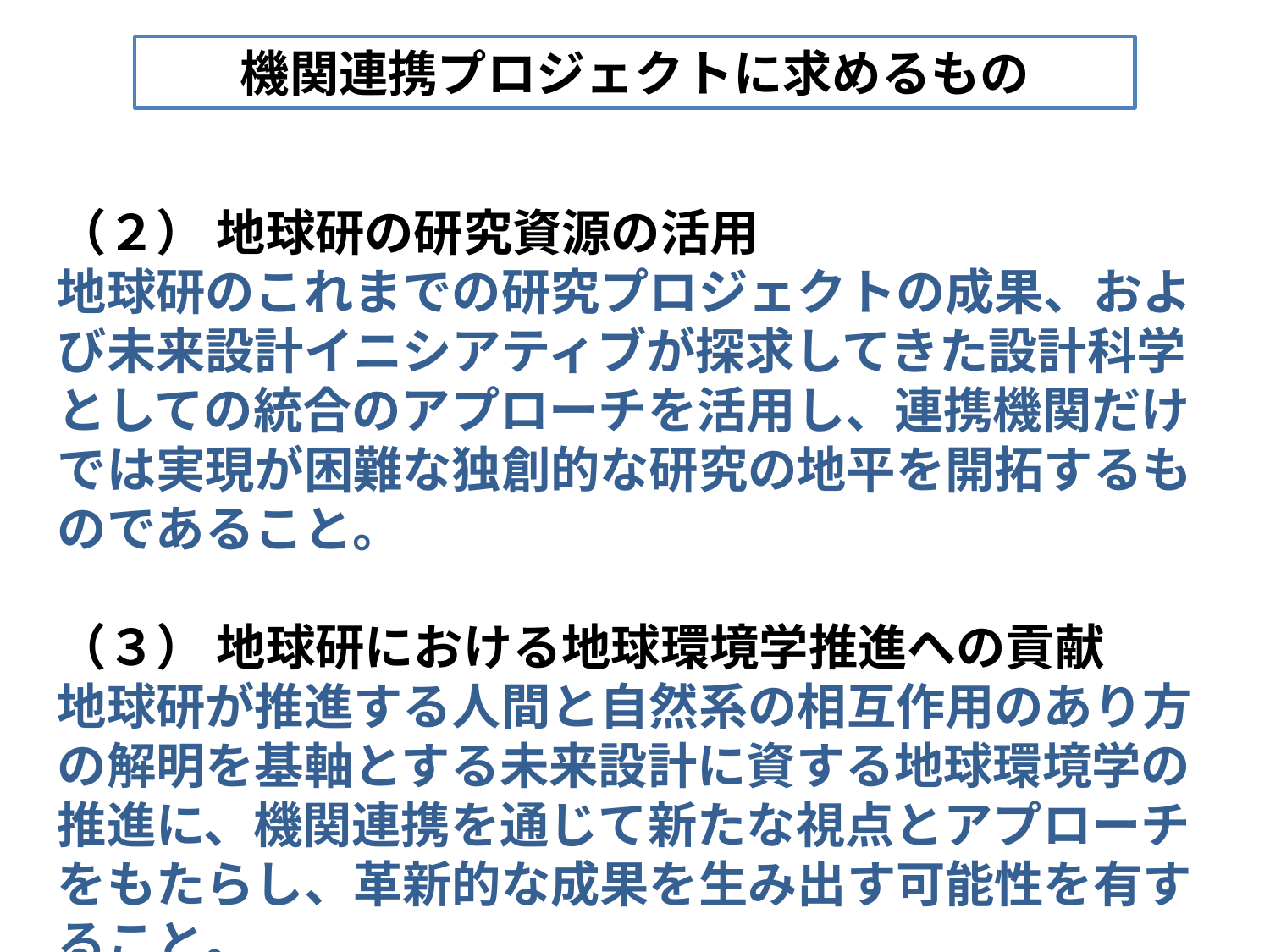

機関連携プロジェクトに求めるもの
（２） 地球研の研究資源の活用
地球研のこれまでの研究プロジェクトの成果、および未来設計イニシアティブが探求してきた設計科学としての統合のアプローチを活用し、連携機関だけでは実現が困難な独創的な研究の地平を開拓するものであること。

（３） 地球研における地球環境学推進への貢献
地球研が推進する人間と自然系の相互作用のあり方の解明を基軸とする未来設計に資する地球環境学の推進に、機関連携を通じて新たな視点とアプローチをもたらし、革新的な成果を生み出す可能性を有すること。